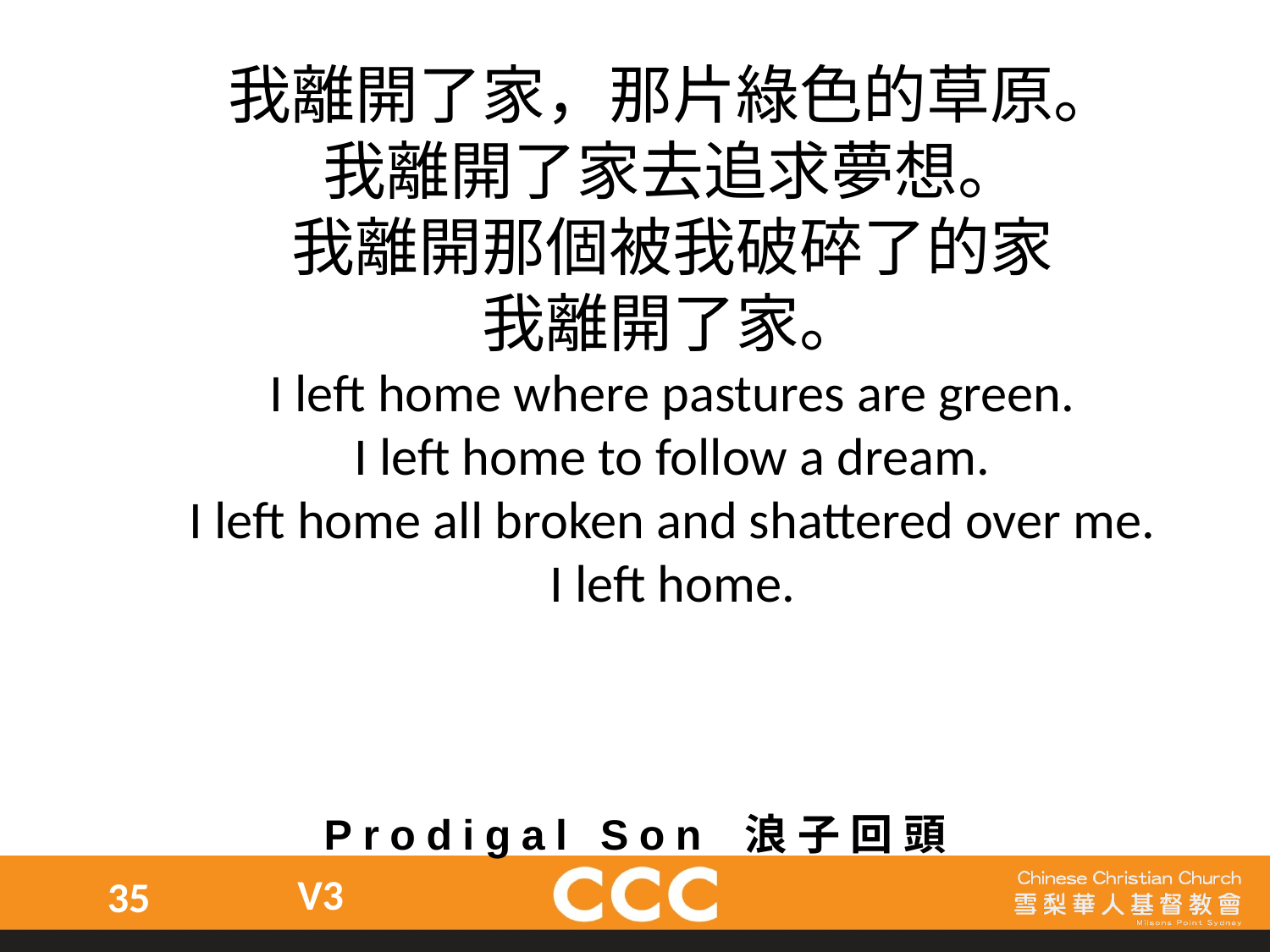

我離開了家，那片綠色的草原。
我離開了家去追求夢想。
我離開那個被我破碎了的家
我離開了家。
I left home where pastures are green.
I left home to follow a dream.
I left home all broken and shattered over me.
I left home.
Prodigal Son 浪子回頭
V3
35